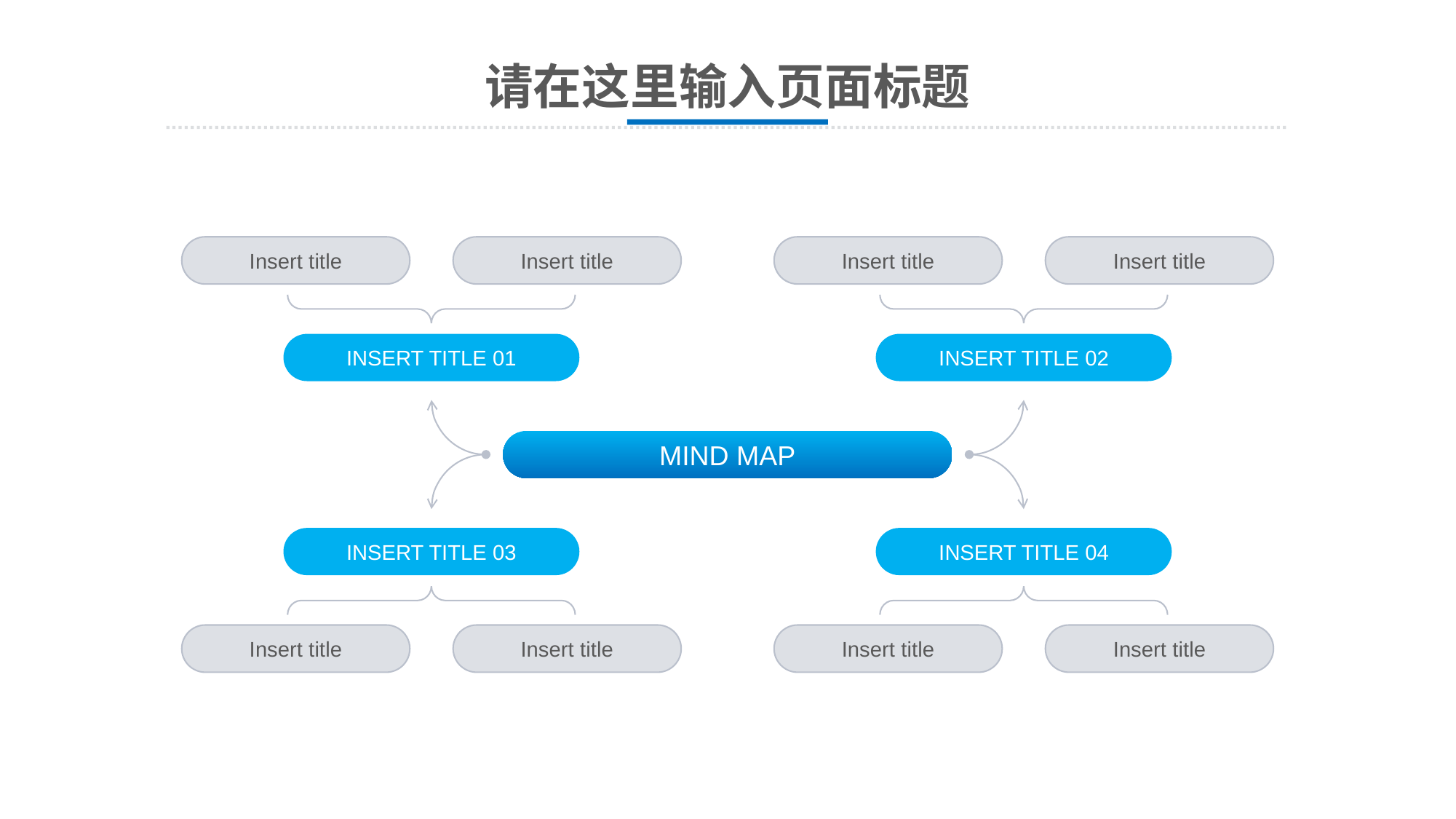

请在这里输入页面标题

Insert title
Insert title
Insert title
Insert title
INSERT TITLE 01
INSERT TITLE 02

MIND MAP

INSERT TITLE 03
INSERT TITLE 04
Insert title
Insert title
Insert title
Insert title